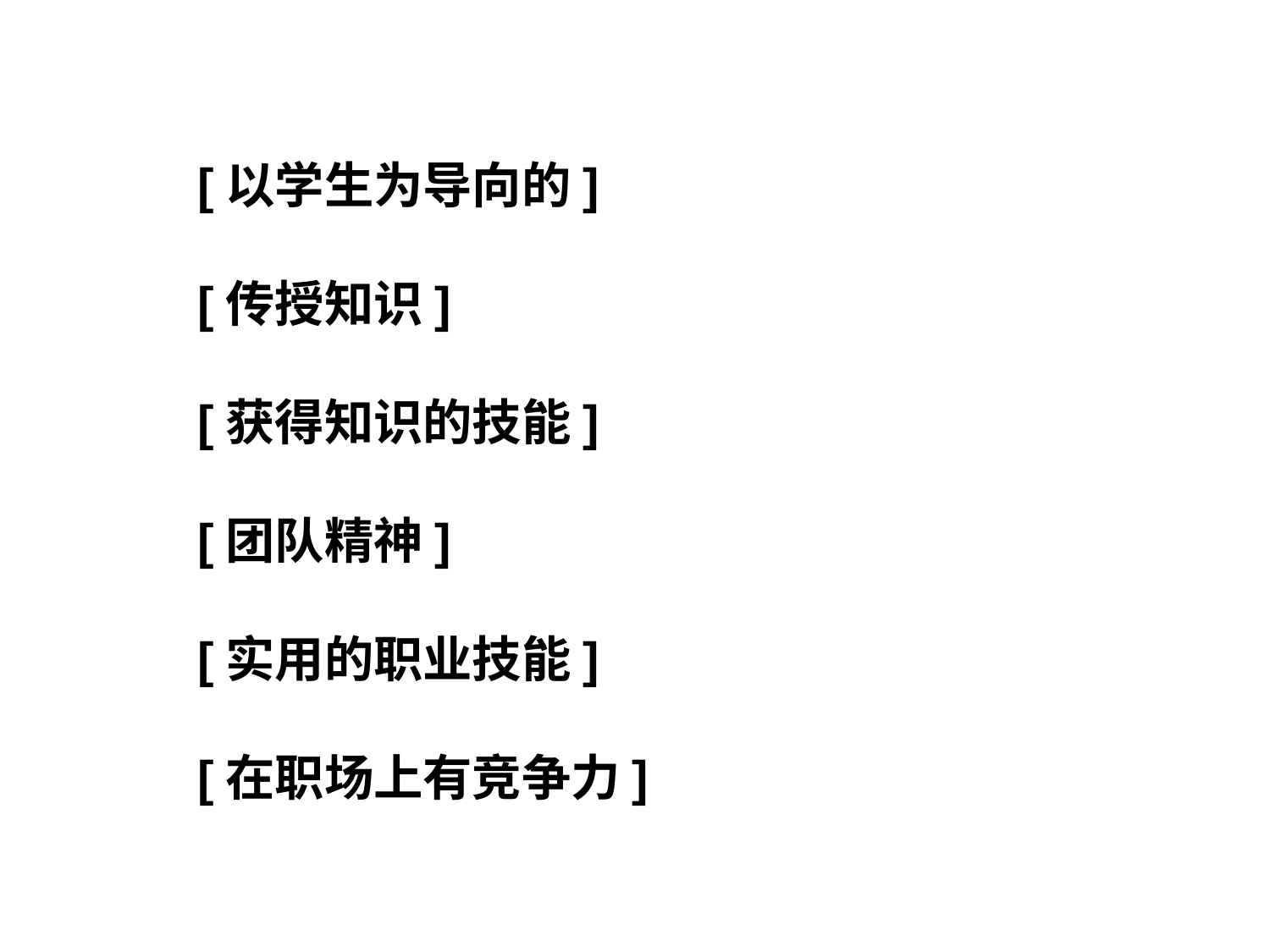

[以学生为导向的]

[传授知识]

[获得知识的技能]

[团队精神]

[实用的职业技能]

[在职场上有竞争力]